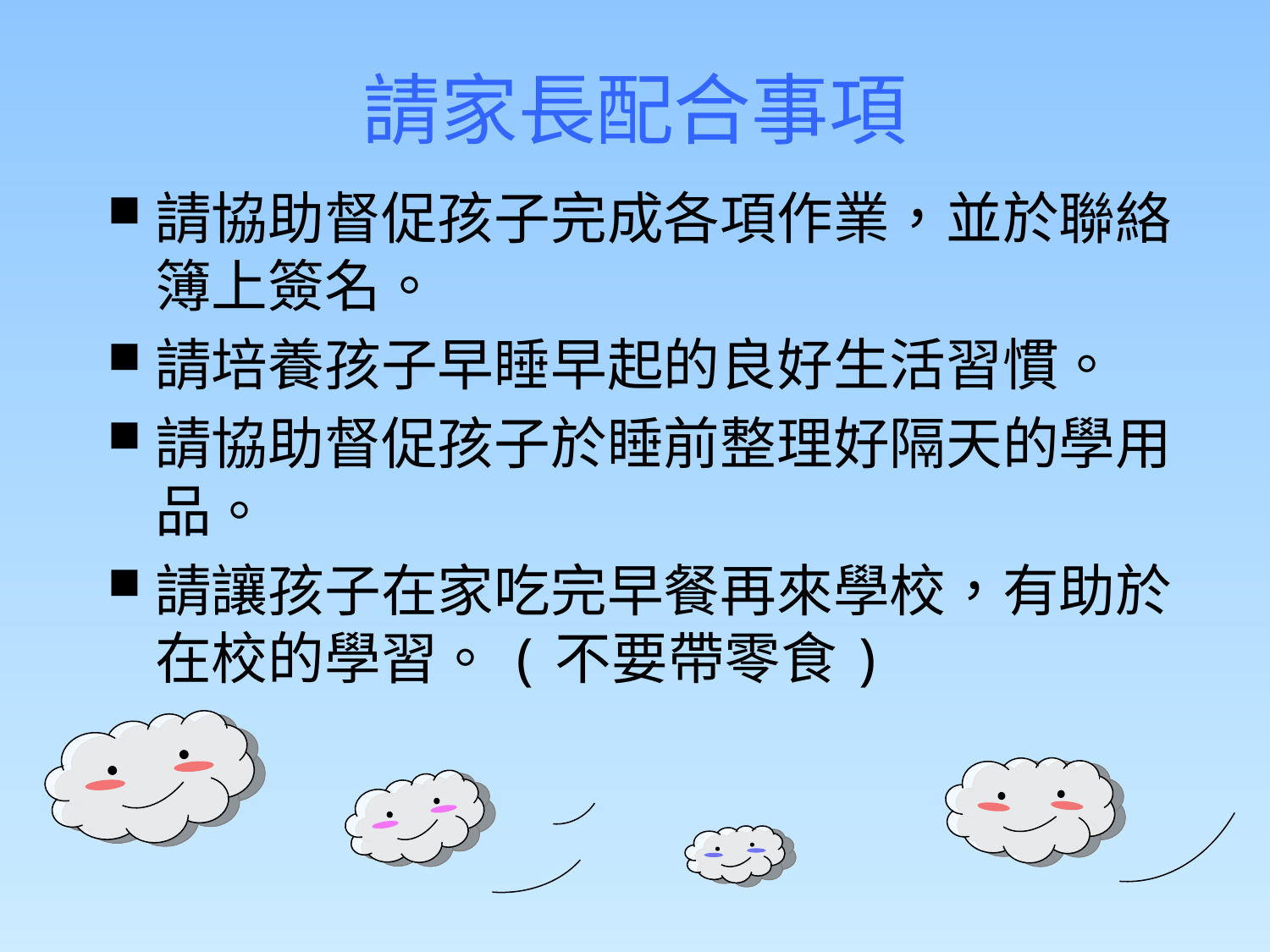

# 請家長配合事項
請協助督促孩子完成各項作業，並於聯絡簿上簽名。
請培養孩子早睡早起的良好生活習慣。
請協助督促孩子於睡前整理好隔天的學用品。
請讓孩子在家吃完早餐再來學校，有助於在校的學習。(不要帶零食)